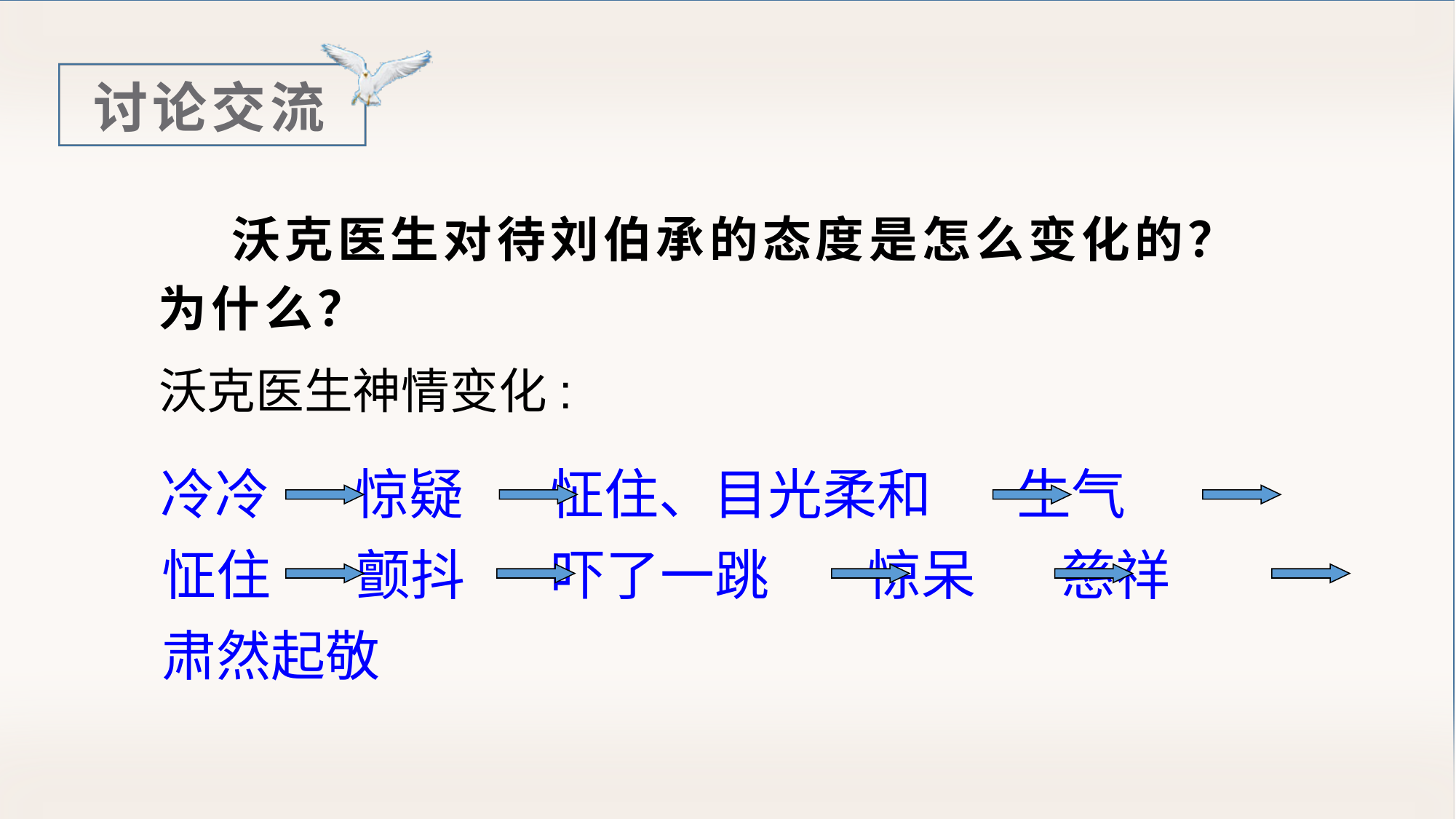

讨论交流
    沃克医生对待刘伯承的态度是怎么变化的？
为什么？
沃克医生神情变化:
    冷冷       惊疑       怔住、目光柔和       生气
   怔住       颤抖       吓了一跳        惊呆       慈祥
   肃然起敬